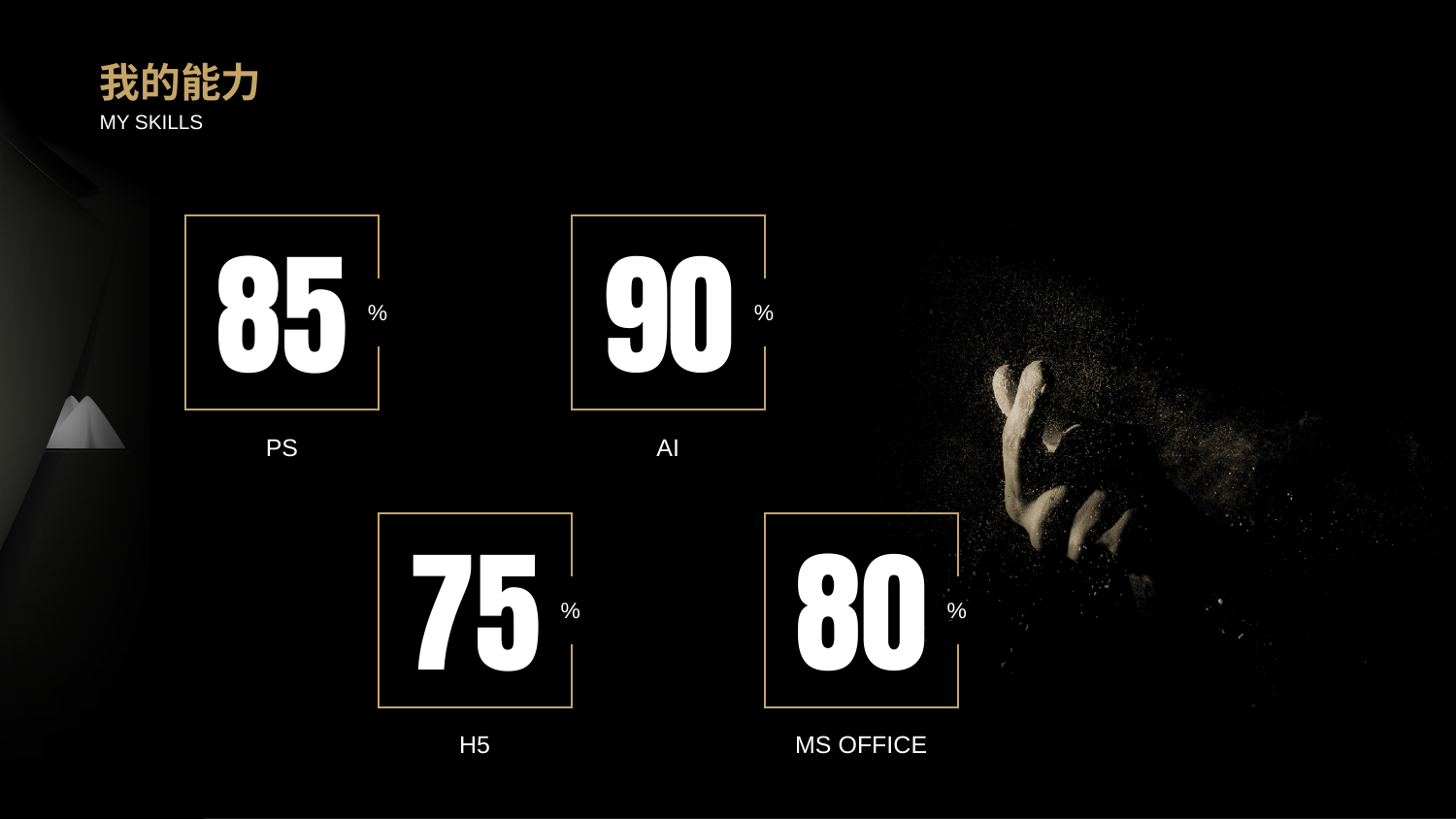

我的能力
MY SKILLS

85
90
%
%
PS
AI

75
80
%
%
H5
MS OFFICE